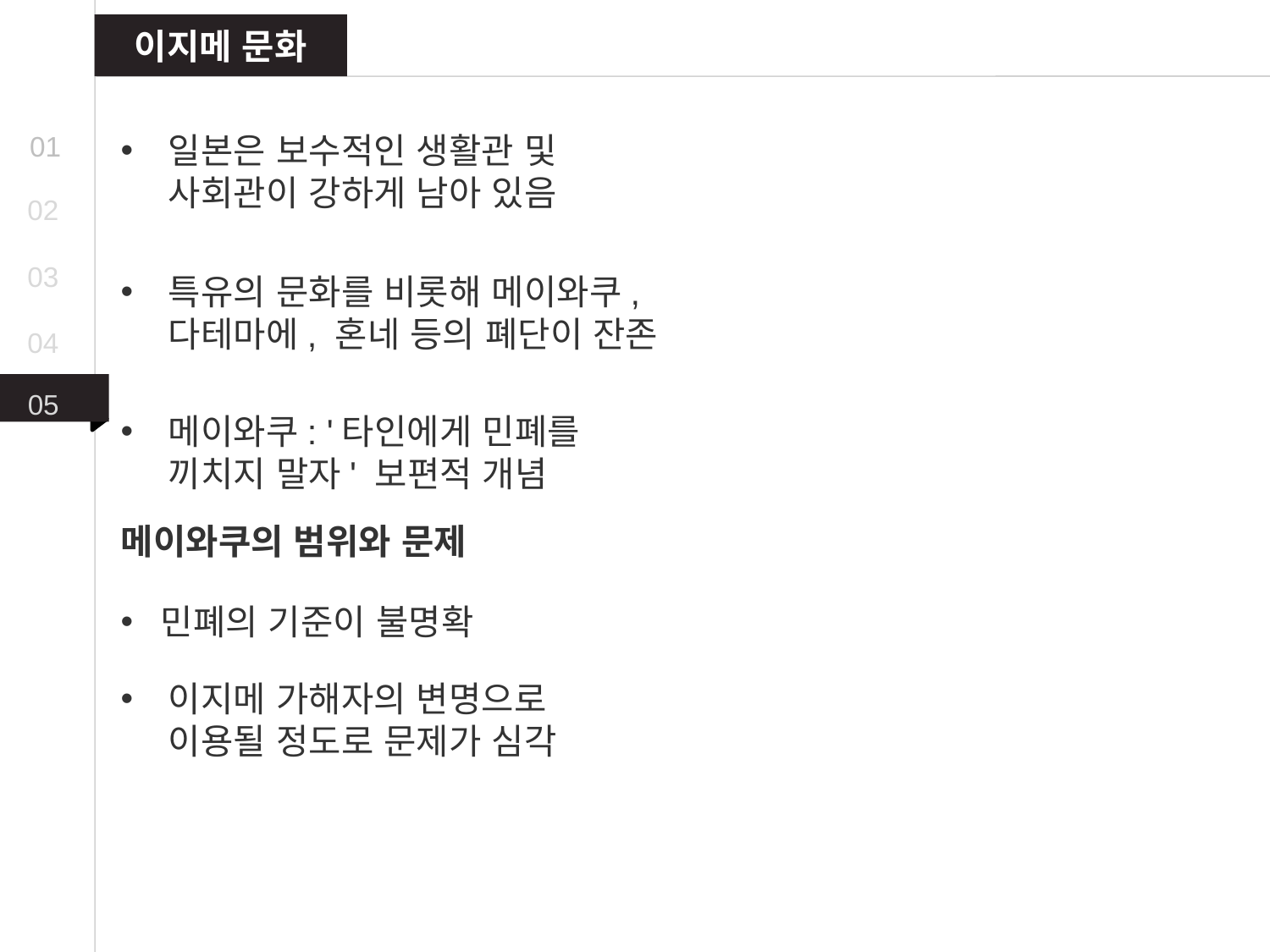

이지메 문화
일본은 보수적인 생활관 및 사회관이 강하게 남아 있음
01
02
03
특유의 문화를 비롯해 메이와쿠, 다테마에, 혼네 등의 폐단이 잔존
04

05
메이와쿠: '타인에게 민폐를 끼치지 말자' 보편적 개념

메이와쿠의 범위와 문제
민폐의 기준이 불명확
이지메 가해자의 변명으로 이용될 정도로 문제가 심각